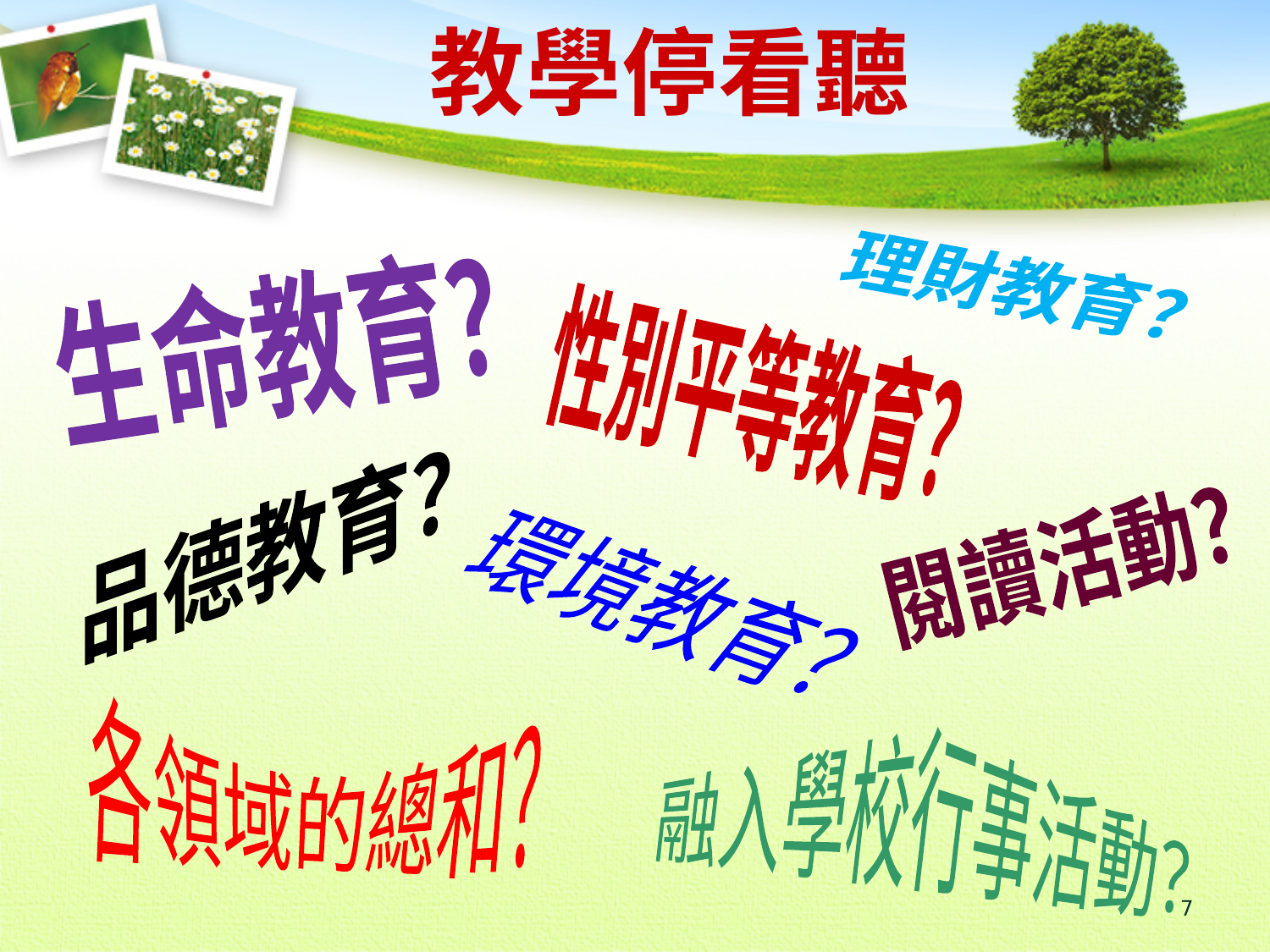

# 教學停看聽
理財教育？
生命教育？
性別平等教育？
品德教育？
環境教育？
閱讀活動？
各領域的總和？
融入學校行事活動？
7